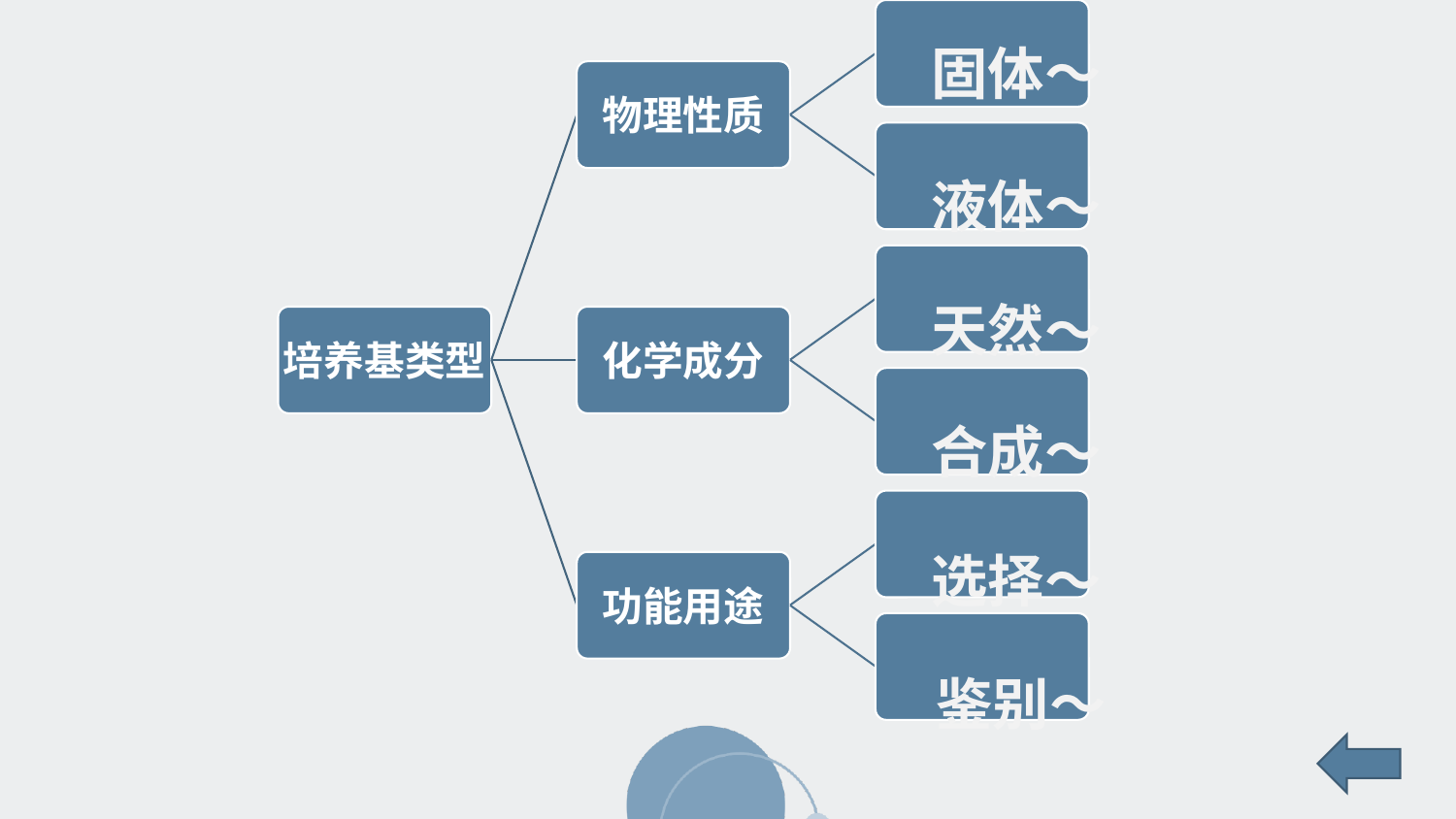

培养基类型

物理性质

化学成分

功能用途

固体～
液体～
天然～
合成～
选择～
鉴别～